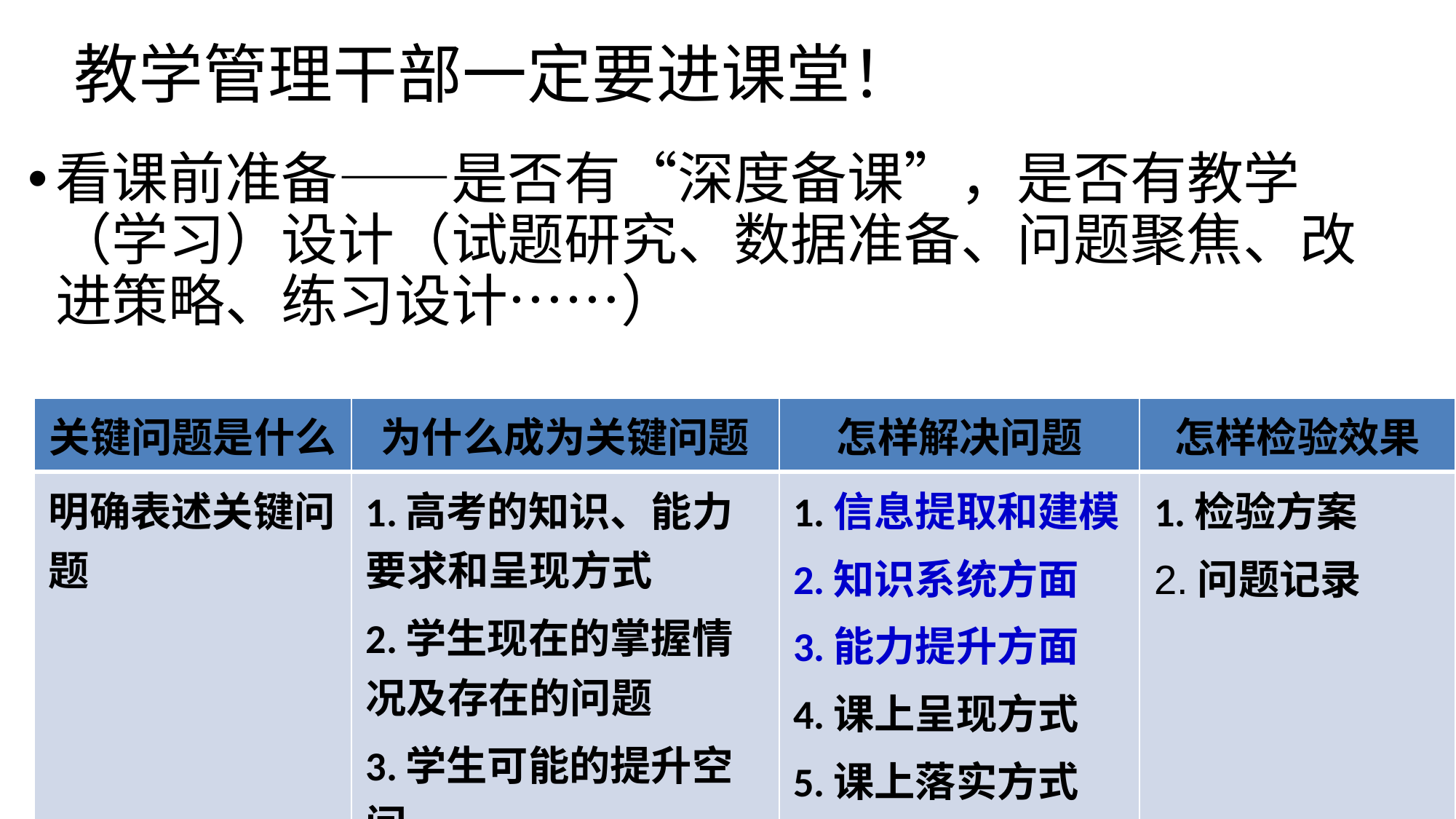

# 教学管理干部一定要进课堂！
看课前准备——是否有“深度备课”，是否有教学（学习）设计（试题研究、数据准备、问题聚焦、改进策略、练习设计……）
| 关键问题是什么 | 为什么成为关键问题 | 怎样解决问题 | 怎样检验效果 |
| --- | --- | --- | --- |
| 明确表述关键问题 | 1.高考的知识、能力要求和呈现方式 2.学生现在的掌握情况及存在的问题 3.学生可能的提升空间 | 1.信息提取和建模 2.知识系统方面 3.能力提升方面 4.课上呈现方式 5.课上落实方式 | 1.检验方案 2.问题记录 |